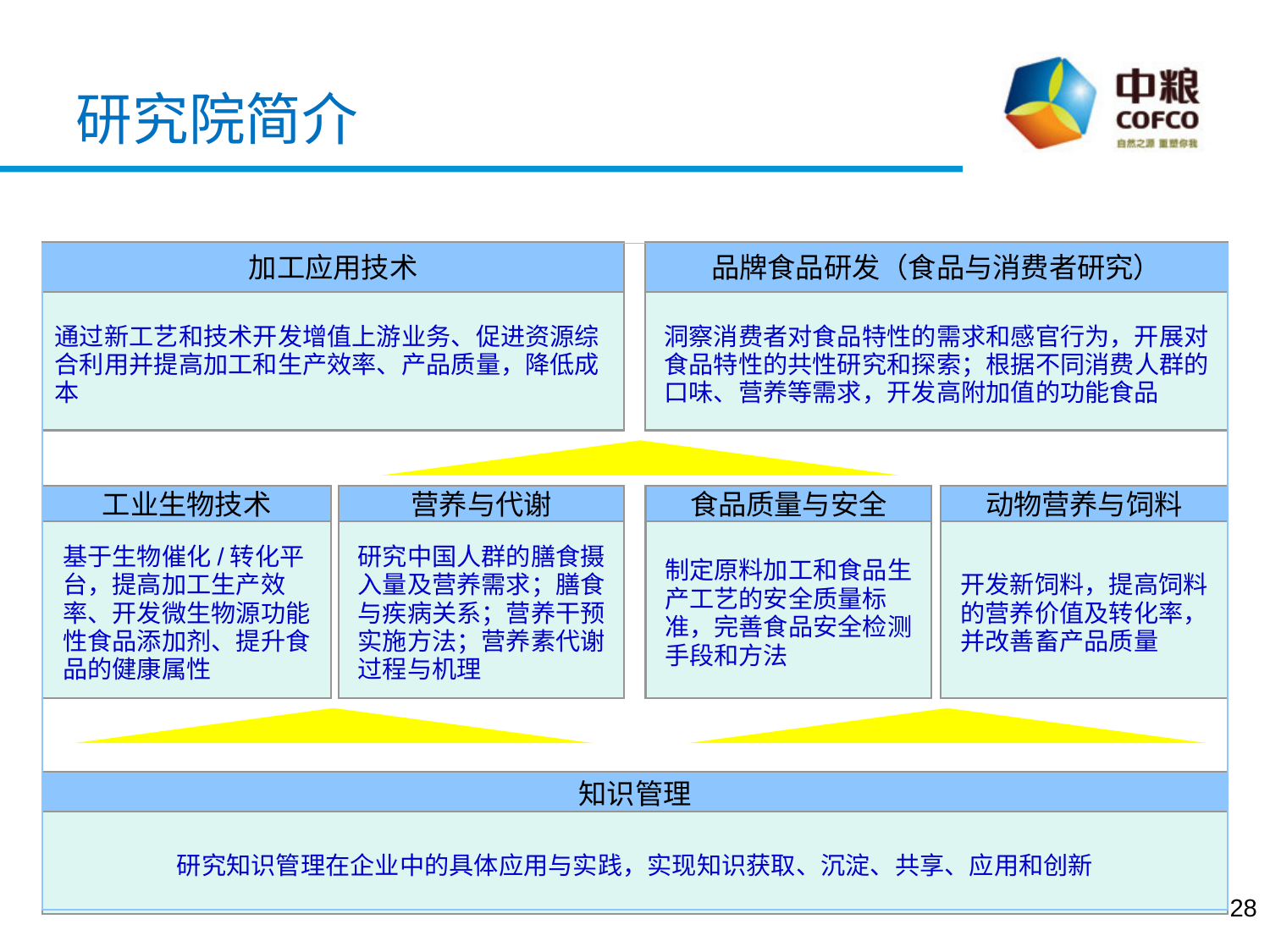

研究院简介
加工应用技术
品牌食品研发（食品与消费者研究）

通过新工艺和技术开发增值上游业务、促进资源综合利用并提高加工和生产效率、产品质量，降低成本

洞察消费者对食品特性的需求和感官行为，开展对食品特性的共性研究和探索；根据不同消费人群的口味、营养等需求，开发高附加值的功能食品

工业生物技术
营养与代谢
食品质量与安全
动物营养与饲料
基于生物催化/转化平台，提高加工生产效率、开发微生物源功能性食品添加剂、提升食品的健康属性
研究中国人群的膳食摄入量及营养需求；膳食与疾病关系；营养干预实施方法；营养素代谢过程与机理
制定原料加工和食品生产工艺的安全质量标准，完善食品安全检测手段和方法
开发新饲料，提高饲料的营养价值及转化率，并改善畜产品质量

知识管理
研究知识管理在企业中的具体应用与实践，实现知识获取、沉淀、共享、应用和创新
28